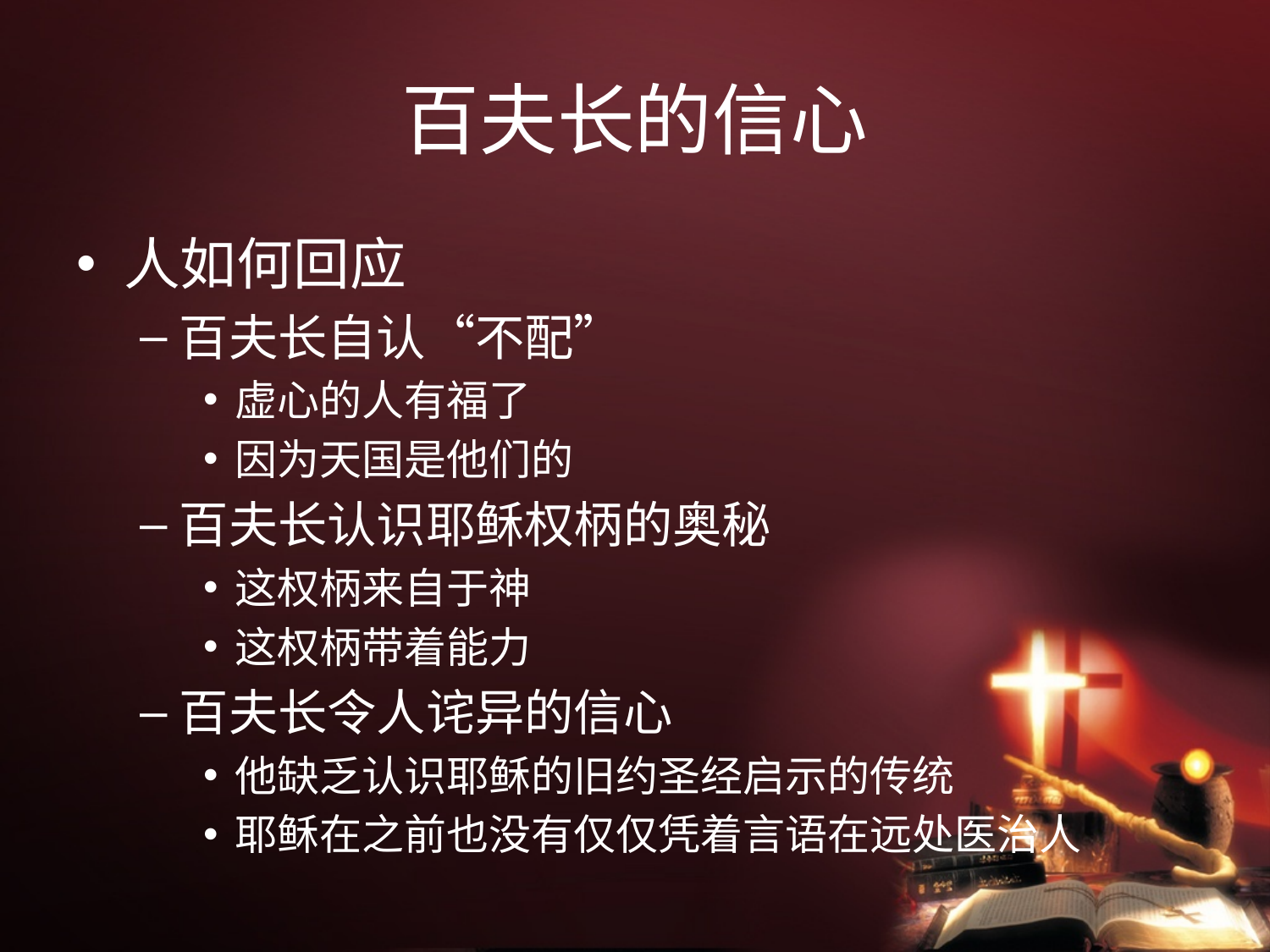

# 百夫长的信心
人如何回应
百夫长自认“不配”
虚心的人有福了
因为天国是他们的
百夫长认识耶稣权柄的奥秘
这权柄来自于神
这权柄带着能力
百夫长令人诧异的信心
他缺乏认识耶稣的旧约圣经启示的传统
耶稣在之前也没有仅仅凭着言语在远处医治人